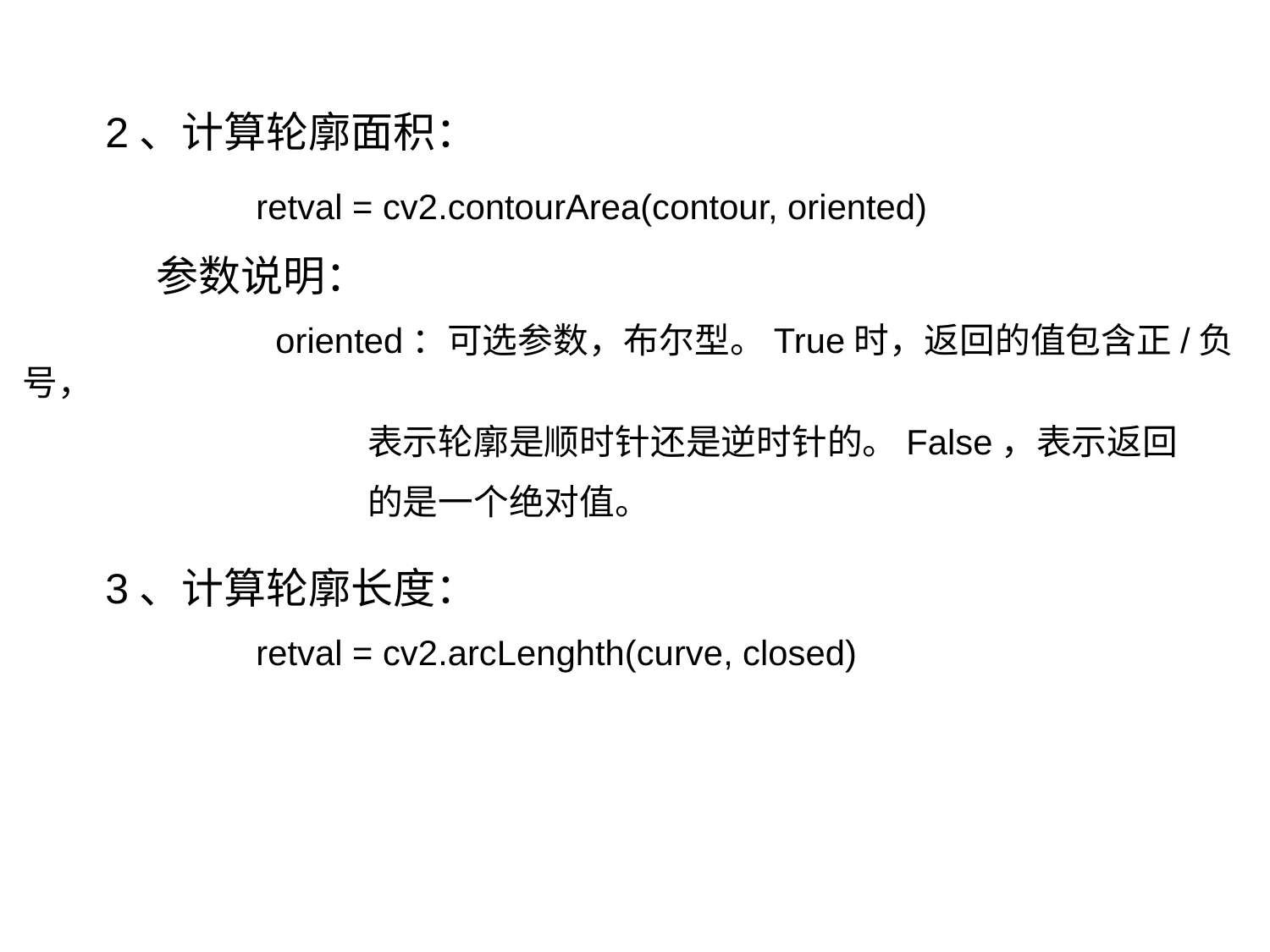

2、计算轮廓面积：
                        retval = cv2.contourArea(contour, oriented)
             参数说明：
                          oriented：可选参数，布尔型。True时，返回的值包含正/负号，
                                           表示轮廓是顺时针还是逆时针的。False，表示返回
                                           的是一个绝对值。
       3、计算轮廓长度：
                        retval = cv2.arcLenghth(curve, closed)